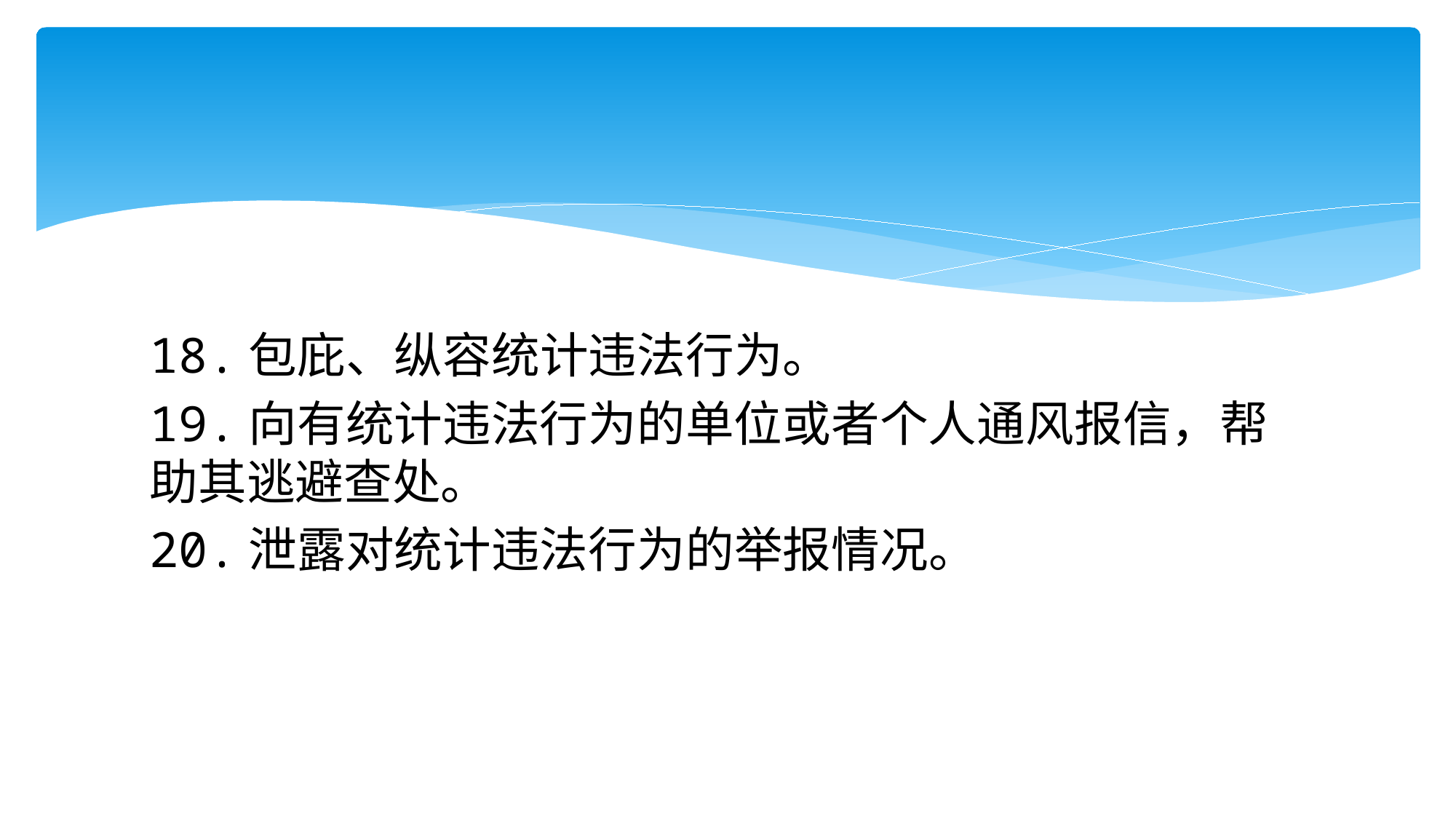

18.包庇、纵容统计违法行为。
19.向有统计违法行为的单位或者个人通风报信，帮助其逃避查处。
20.泄露对统计违法行为的举报情况。